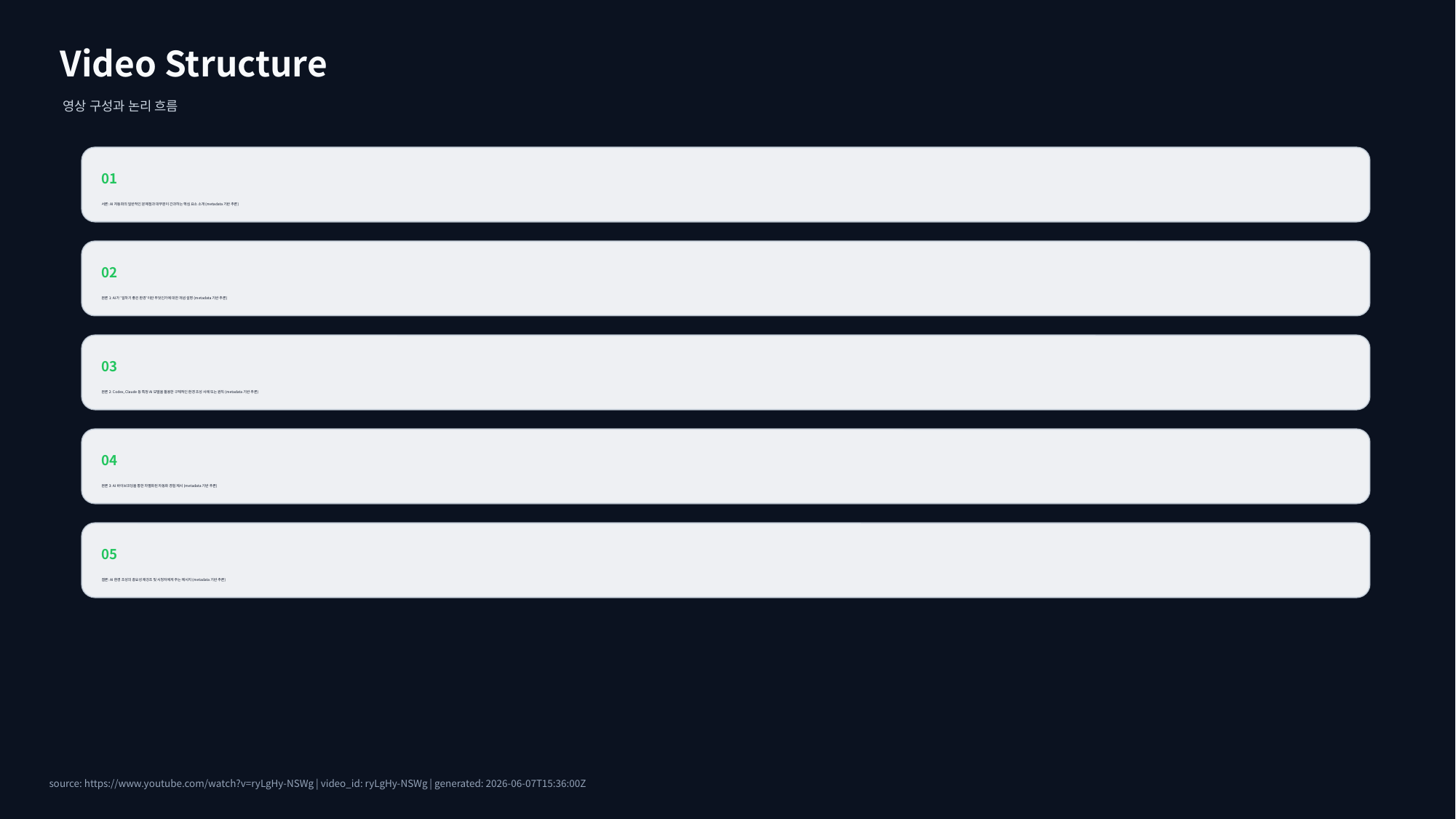

Video Structure
영상 구성과 논리 흐름

01
서론: AI 자동화의 일반적인 문제점과 대부분이 간과하는 핵심 요소 소개 (metadata 기반 추론)

02
본론 1: AI가 '일하기 좋은 환경'이란 무엇인가에 대한 개념 설명 (metadata 기반 추론)

03
본론 2: Codex, Claude 등 특정 AI 모델을 활용한 구체적인 환경 조성 사례 또는 원칙 (metadata 기반 추론)

04
본론 3: AI 바이브코딩을 통한 차별화된 자동화 경험 제시 (metadata 기반 추론)

05
결론: AI 환경 조성의 중요성 재강조 및 시청자에게 주는 메시지 (metadata 기반 추론)
source: https://www.youtube.com/watch?v=ryLgHy-NSWg | video_id: ryLgHy-NSWg | generated: 2026-06-07T15:36:00Z